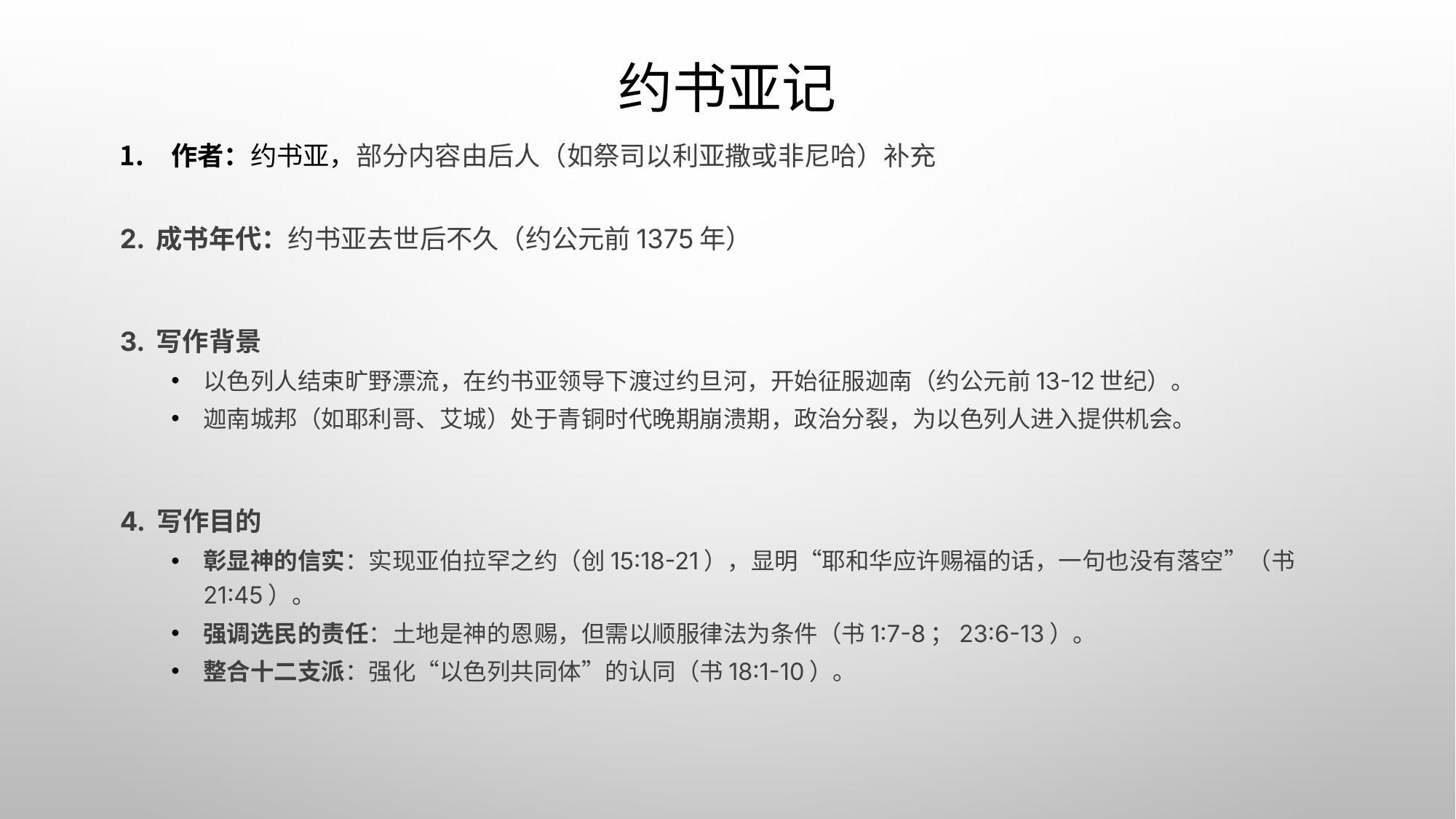

# 约书亚记
作者：约书亚，部分内容由后人（如祭司以利亚撒或非尼哈）补充
2. 成书年代：约书亚去世后不久（约公元前1375年）

3. 写作背景
以色列人结束旷野漂流，在约书亚领导下渡过约旦河，开始征服迦南（约公元前13-12世纪）。
迦南城邦（如耶利哥、艾城）处于青铜时代晚期崩溃期，政治分裂，为以色列人进入提供机会。

4. 写作目的
彰显神的信实：实现亚伯拉罕之约（创15:18-21），显明“耶和华应许赐福的话，一句也没有落空”（书21:45）。
强调选民的责任：土地是神的恩赐，但需以顺服律法为条件（书1:7-8；23:6-13）。
整合十二支派：强化“以色列共同体”的认同（书18:1-10）。